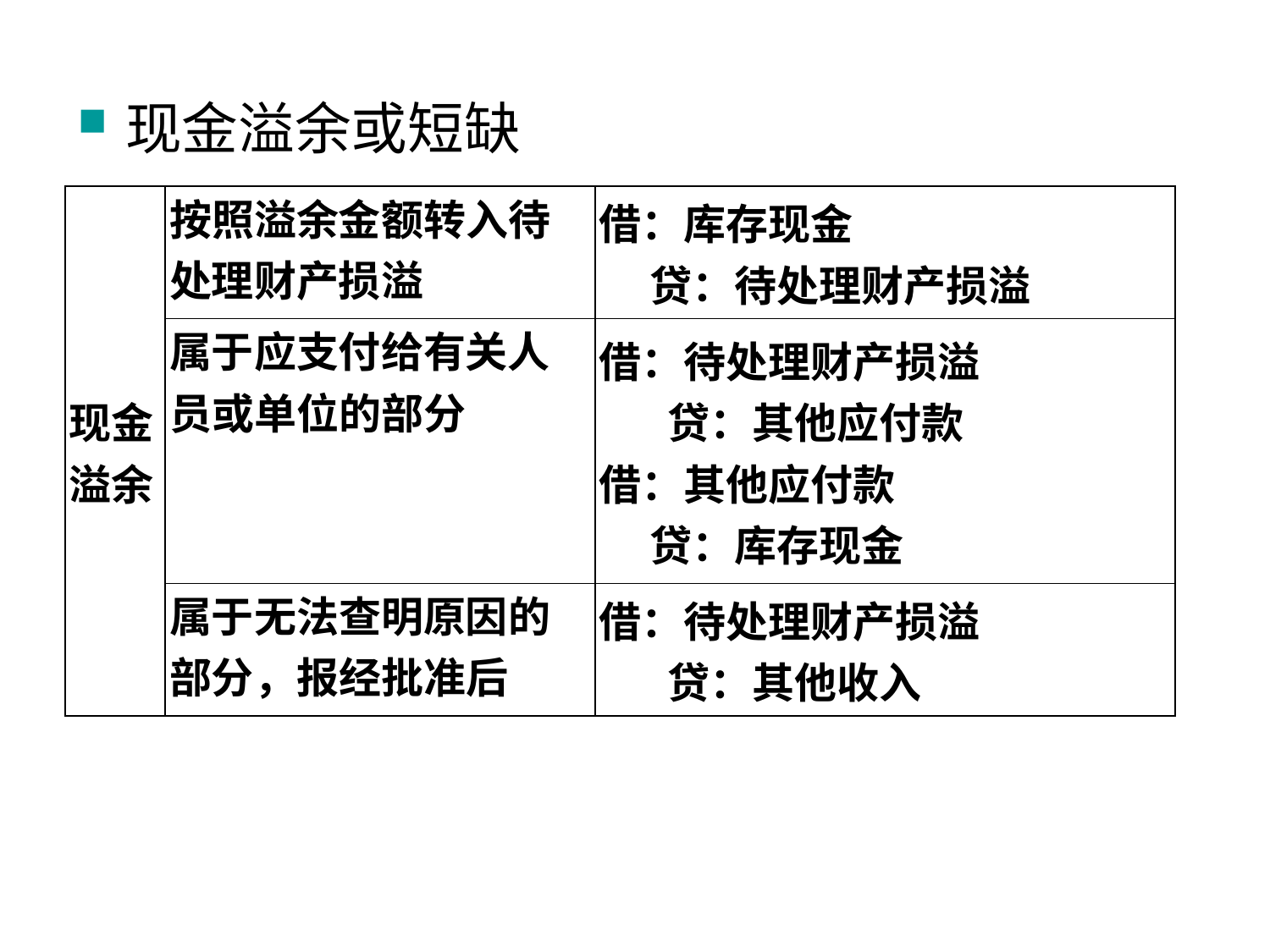

现金溢余或短缺
| 现金溢余 | 按照溢余金额转入待处理财产损溢 | 借：库存现金 贷：待处理财产损溢 |
| --- | --- | --- |
|  | 属于应支付给有关人员或单位的部分 | 借：待处理财产损溢 贷：其他应付款 借：其他应付款 贷：库存现金 |
|  | 属于无法查明原因的部分，报经批准后 | 借：待处理财产损溢 贷：其他收入 |
128